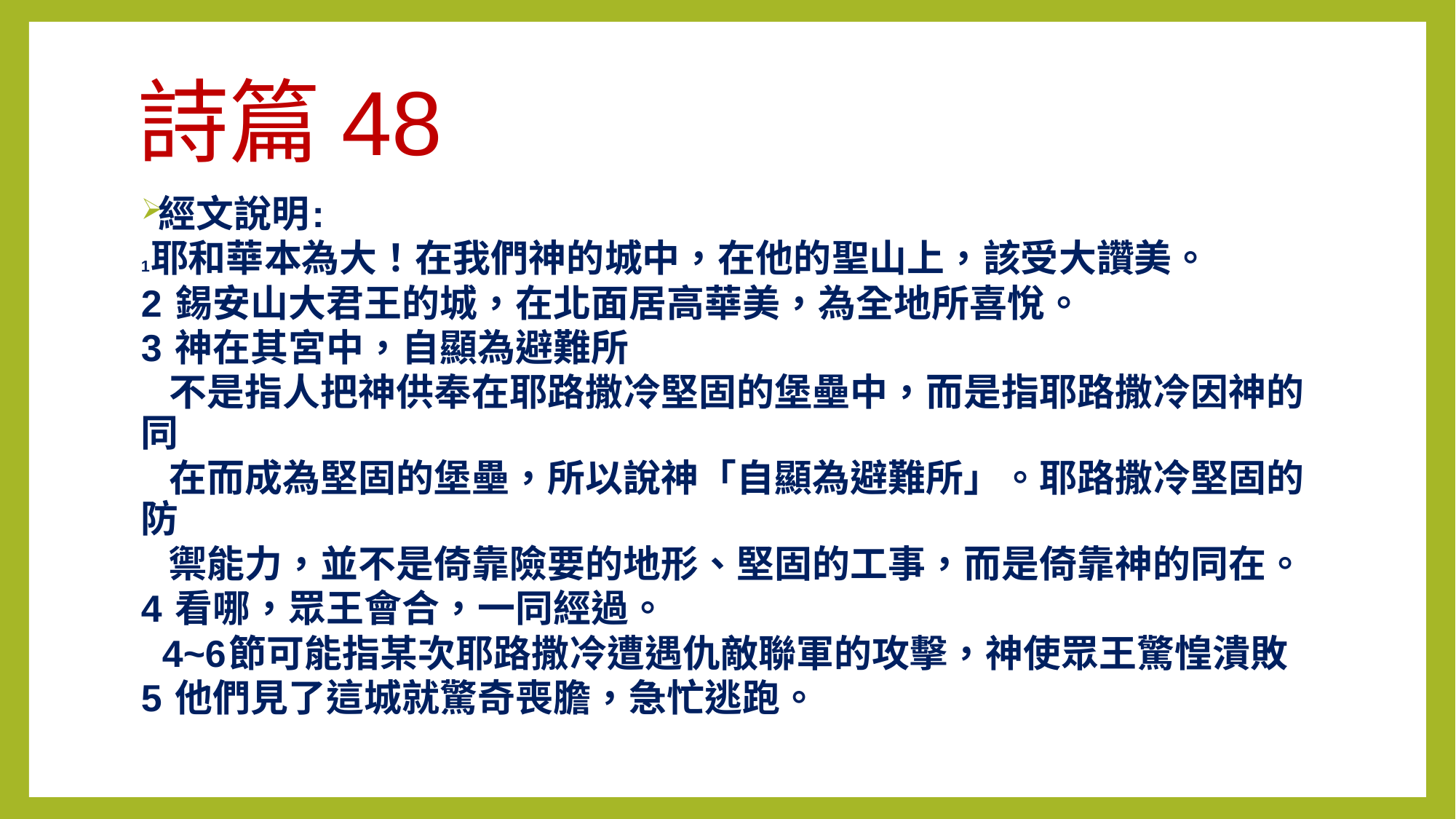

# 詩篇48
經文說明:
1耶和華本為大！在我們神的城中，在他的聖山上，該受大讚美。
2 錫安山大君王的城，在北面居高華美，為全地所喜悅。
3 神在其宮中，自顯為避難所
   不是指人把神供奉在耶路撒冷堅固的堡壘中，而是指耶路撒冷因神的同
   在而成為堅固的堡壘，所以說神「自顯為避難所」。耶路撒冷堅固的防
   禦能力，並不是倚靠險要的地形、堅固的工事，而是倚靠神的同在。
4 看哪，眾王會合，一同經過。
  4~6節可能指某次耶路撒冷遭遇仇敵聯軍的攻擊，神使眾王驚惶潰敗
5 他們見了這城就驚奇喪膽，急忙逃跑。